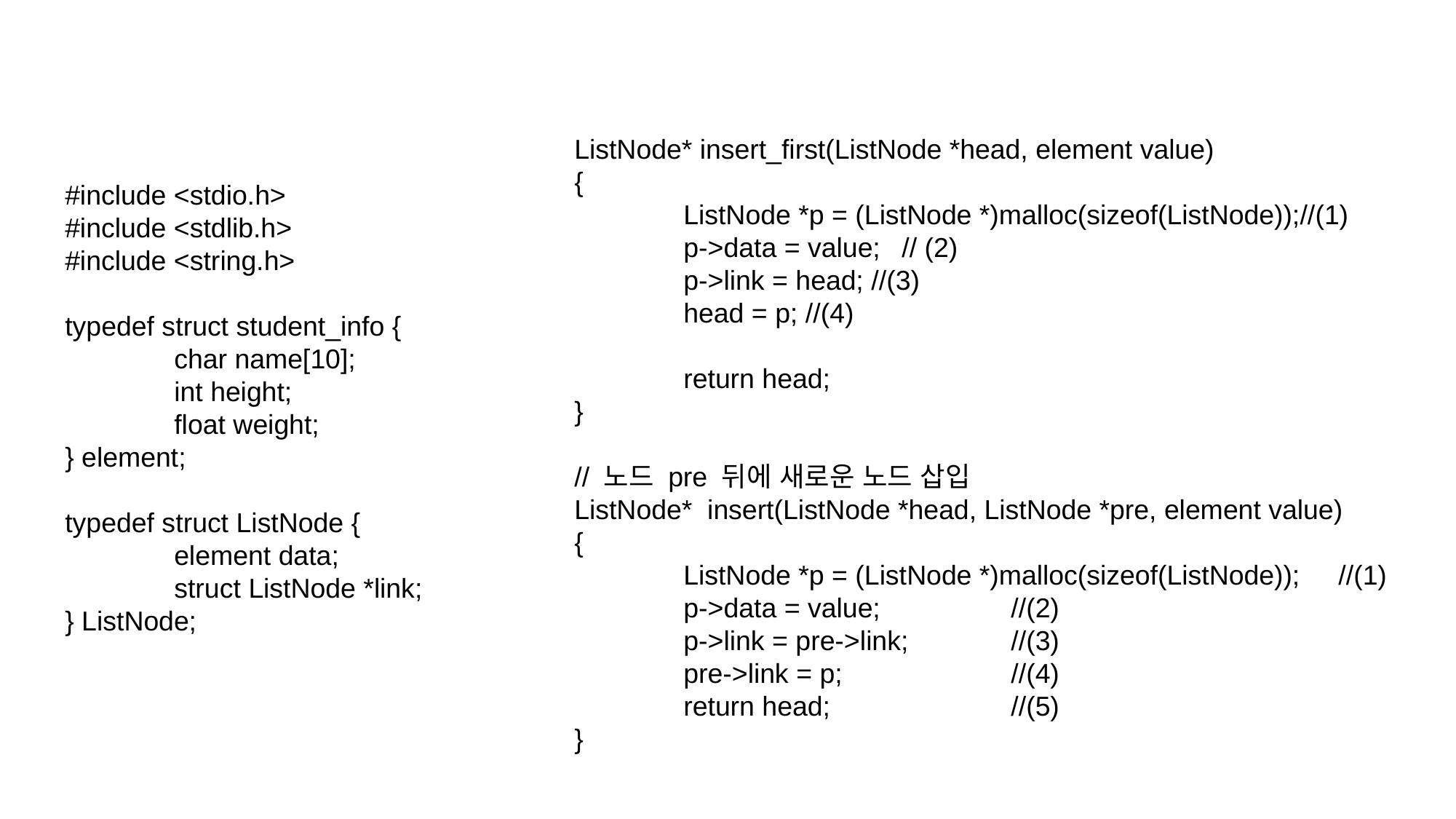

ListNode* insert_first(ListNode *head, element value)
{
	ListNode *p = (ListNode *)malloc(sizeof(ListNode));//(1)
	p->data = value;	// (2)
	p->link = head; //(3)
	head = p; //(4)

	return head;
}

// 노드 pre 뒤에 새로운 노드 삽입
ListNode*  insert(ListNode *head, ListNode *pre, element value)
{
	ListNode *p = (ListNode *)malloc(sizeof(ListNode));	//(1)
	p->data = value;		//(2)
	p->link = pre->link;	//(3)
	pre->link = p;		//(4)
	return head;		//(5)
}

#include <stdio.h>
#include <stdlib.h>
#include <string.h>

typedef struct student_info {
	char name[10];
	int height;
	float weight;
} element;

typedef struct ListNode {
	element data;
	struct ListNode *link;
} ListNode;